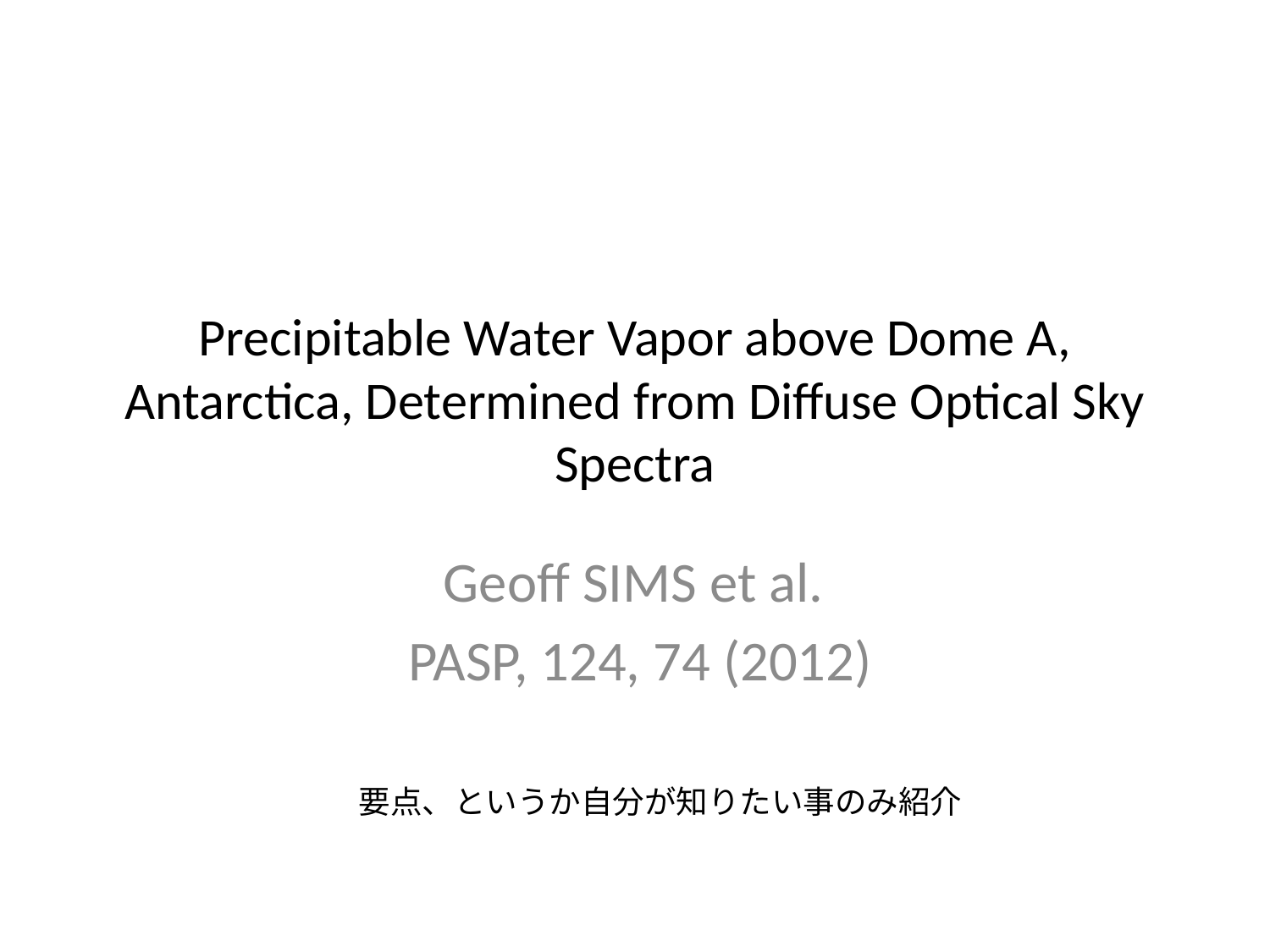

# Precipitable Water Vapor above Dome A, Antarctica, Determined from Diffuse Optical Sky Spectra
Geoff SIMS et al.
PASP, 124, 74 (2012)
要点、というか自分が知りたい事のみ紹介